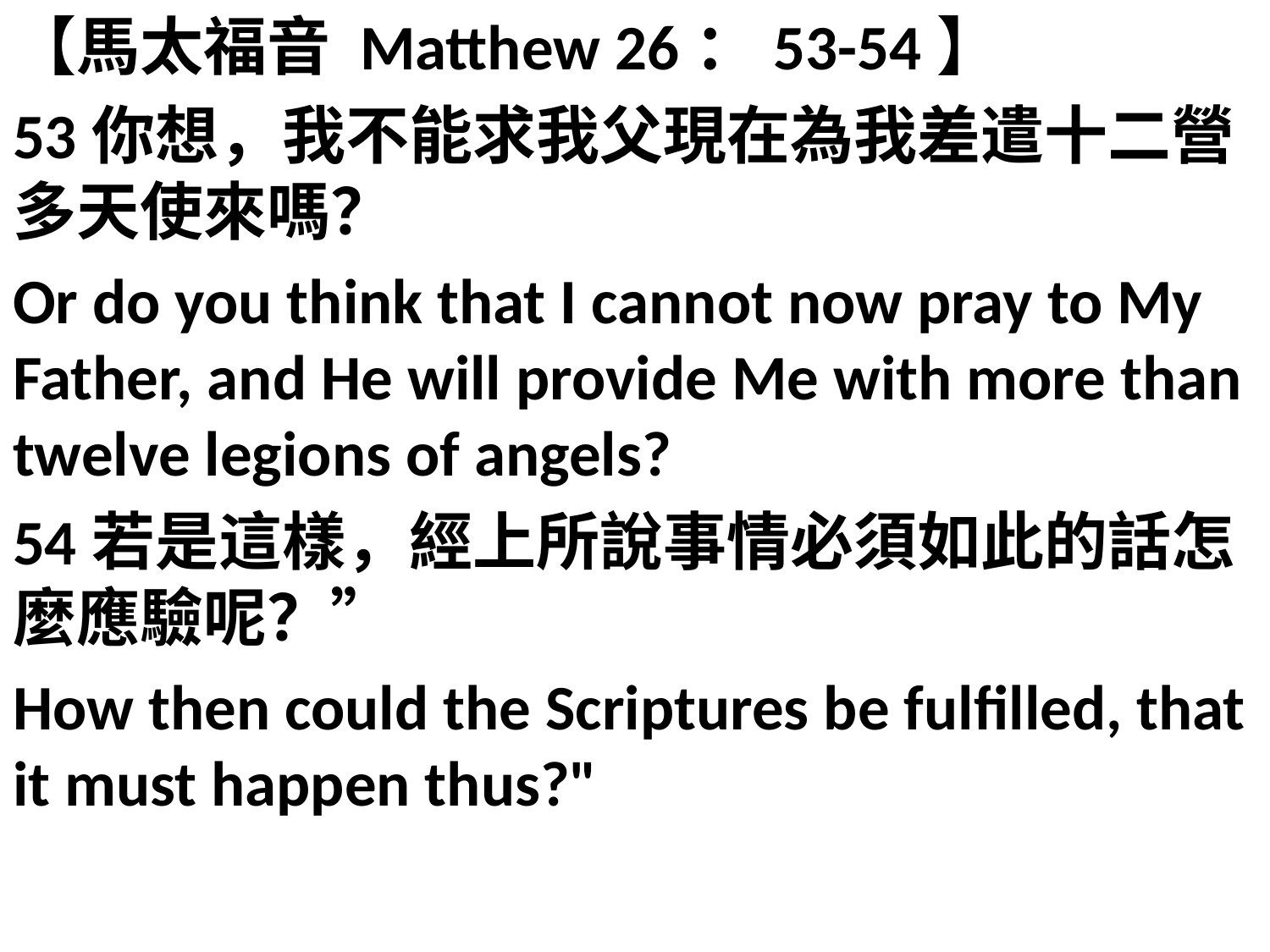

【馬太福音 Matthew 26：53-54】
53你想，我不能求我父現在為我差遣十二營多天使來嗎？
Or do you think that I cannot now pray to My Father, and He will provide Me with more than twelve legions of angels?
54若是這樣，經上所說事情必須如此的話怎麼應驗呢？”
How then could the Scriptures be fulfilled, that it must happen thus?"